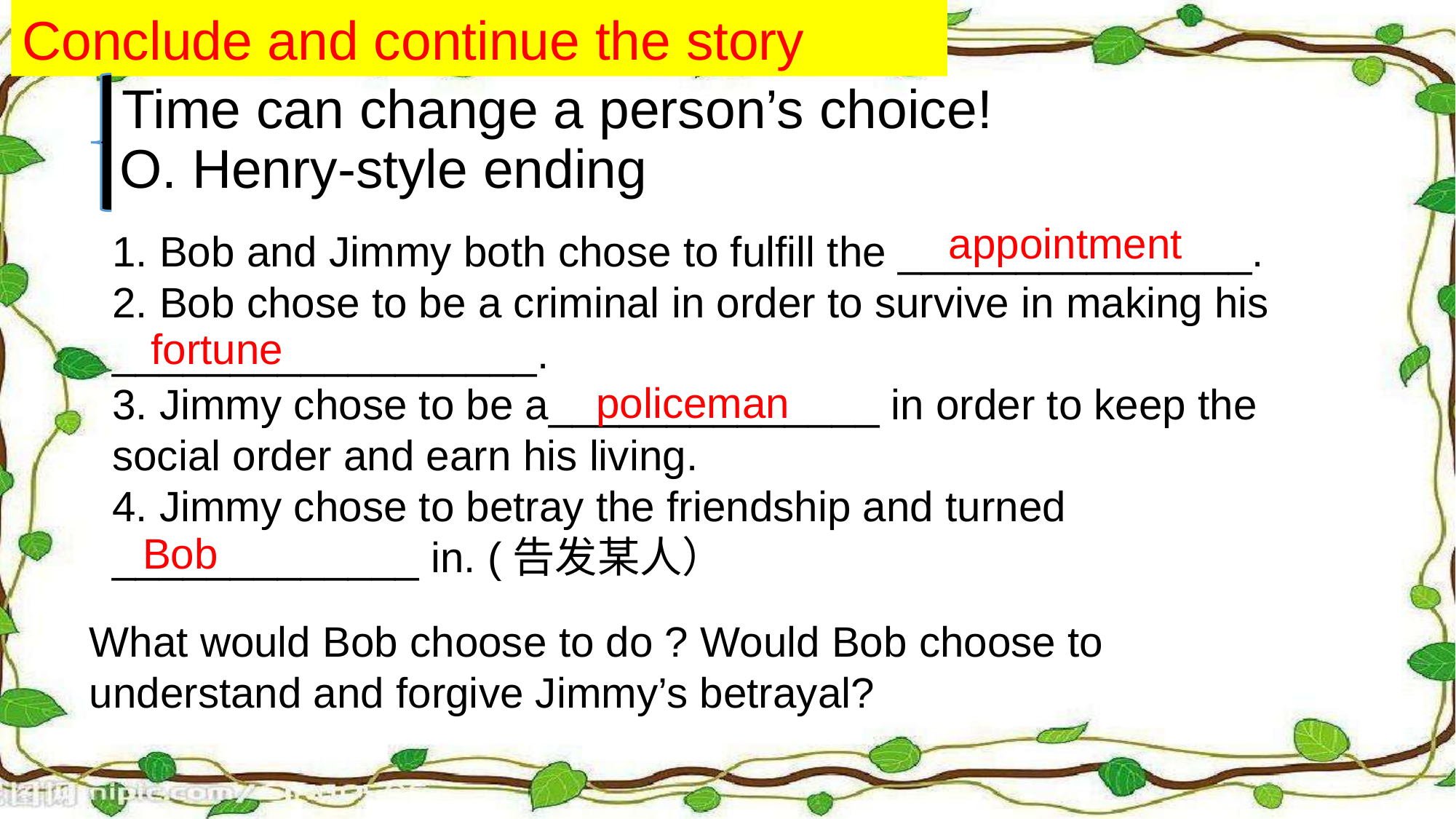

Conclude and continue the story
Time can change a person’s choice!

O. Henry-style ending
appointment
1. Bob and Jimmy both chose to fulfill the _______________.
2. Bob chose to be a criminal in order to survive in making his __________________.
3. Jimmy chose to be a______________ in order to keep the social order and earn his living.
4. Jimmy chose to betray the friendship and turned _____________ in. (告发某人）

fortune
policeman
Bob
What would Bob choose to do ? Would Bob choose to understand and forgive Jimmy’s betrayal?